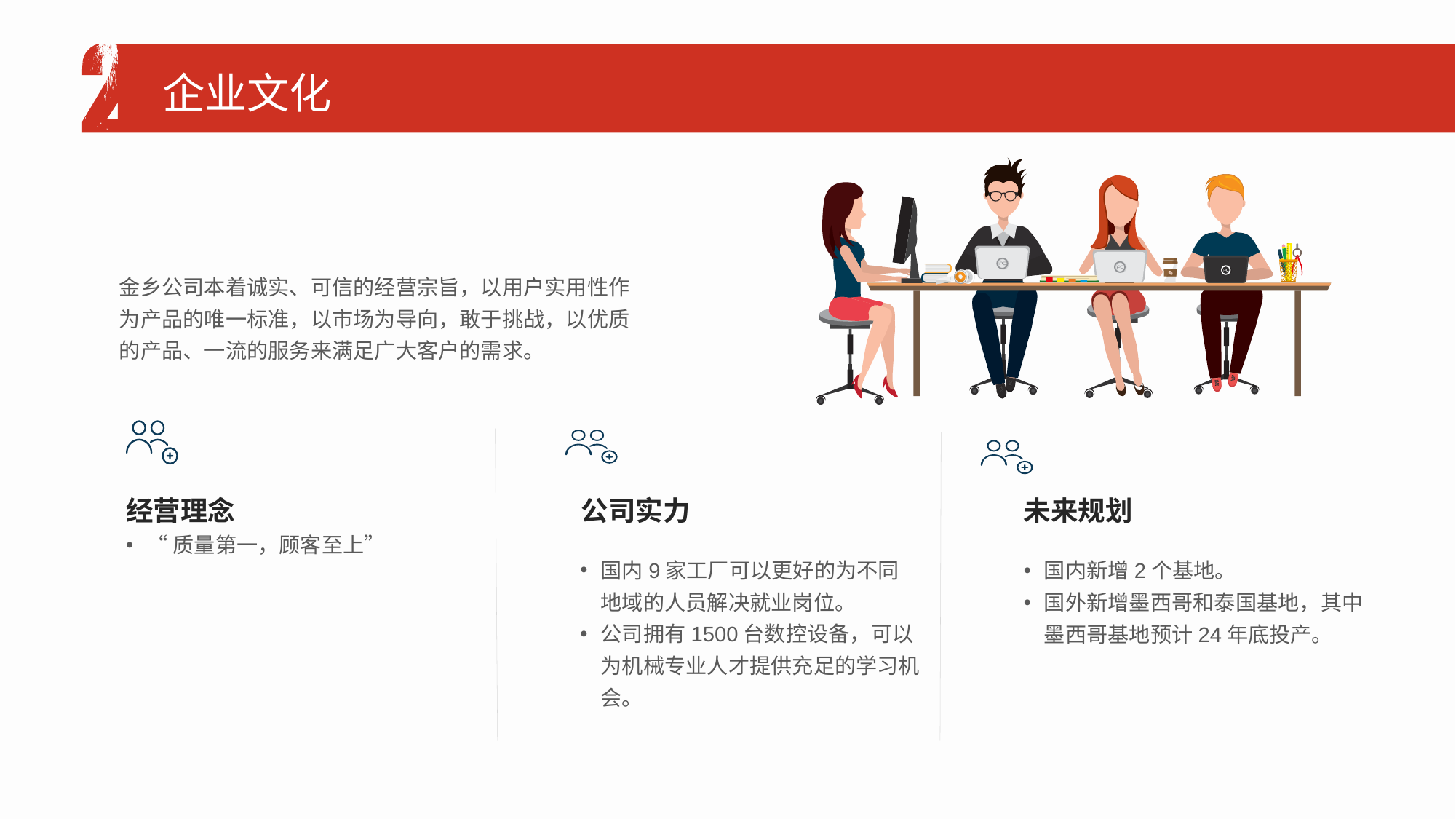

企业文化

金乡公司本着诚实、可信的经营宗旨，以用户实用性作为产品的唯一标准，以市场为导向，敢于挑战，以优质的产品、一流的服务来满足广大客户的需求。

公司实力
国内9家工厂可以更好的为不同地域的人员解决就业岗位。
公司拥有1500台数控设备，可以为机械专业人才提供充足的学习机会。

经营理念
“质量第一，顾客至上”
未来规划
国内新增2个基地。
国外新增墨西哥和泰国基地，其中墨西哥基地预计24年底投产。